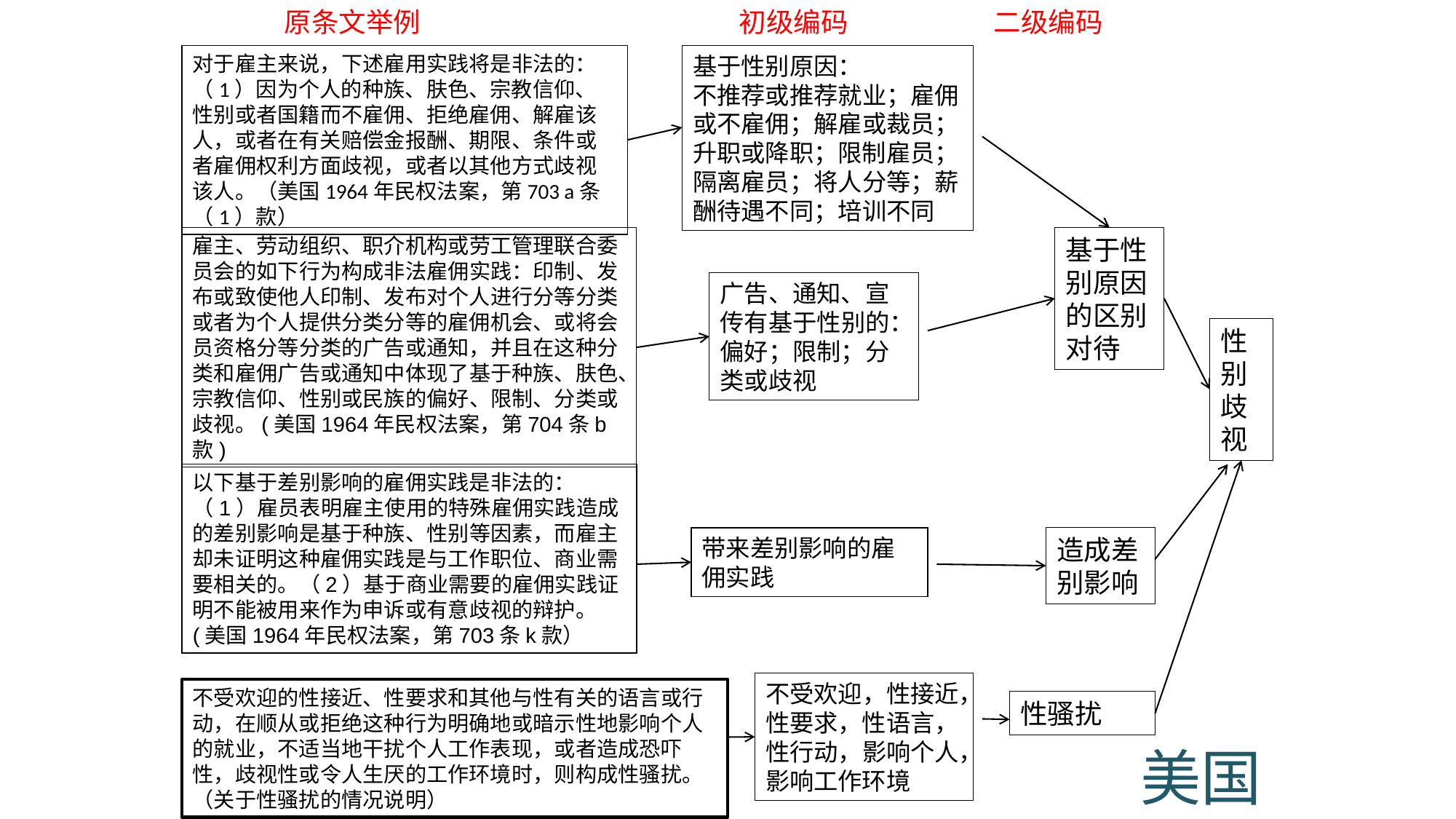

原条文举例
初级编码
二级编码
对于雇主来说，下述雇用实践将是非法的：
（1）因为个人的种族、肤色、宗教信仰、性别或者国籍而不雇佣、拒绝雇佣、解雇该人，或者在有关赔偿金报酬、期限、条件或者雇佣权利方面歧视，或者以其他方式歧视该人。（美国1964年民权法案，第703 a条（1）款）
基于性别原因：
不推荐或推荐就业；雇佣或不雇佣；解雇或裁员；升职或降职；限制雇员；隔离雇员；将人分等；薪酬待遇不同；培训不同
雇主、劳动组织、职介机构或劳工管理联合委员会的如下行为构成非法雇佣实践：印制、发布或致使他人印制、发布对个人进行分等分类或者为个人提供分类分等的雇佣机会、或将会员资格分等分类的广告或通知，并且在这种分类和雇佣广告或通知中体现了基于种族、肤色、宗教信仰、性别或民族的偏好、限制、分类或歧视。(美国1964年民权法案，第704条b款)
基于性别原因的区别对待
广告、通知、宣传有基于性别的：
偏好；限制；分类或歧视
性别歧视
以下基于差别影响的雇佣实践是非法的：（1）雇员表明雇主使用的特殊雇佣实践造成的差别影响是基于种族、性别等因素，而雇主却未证明这种雇佣实践是与工作职位、商业需要相关的。（2）基于商业需要的雇佣实践证明不能被用来作为申诉或有意歧视的辩护。(美国1964年民权法案，第703条k款）
带来差别影响的雇佣实践
造成差别影响
不受欢迎，性接近，性要求，性语言，性行动，影响个人，影响工作环境
不受欢迎的性接近、性要求和其他与性有关的语言或行动，在顺从或拒绝这种行为明确地或暗示性地影响个人的就业，不适当地干扰个人工作表现，或者造成恐吓性，歧视性或令人生厌的工作环境时，则构成性骚扰。（关于性骚扰的情况说明）
性骚扰
美国